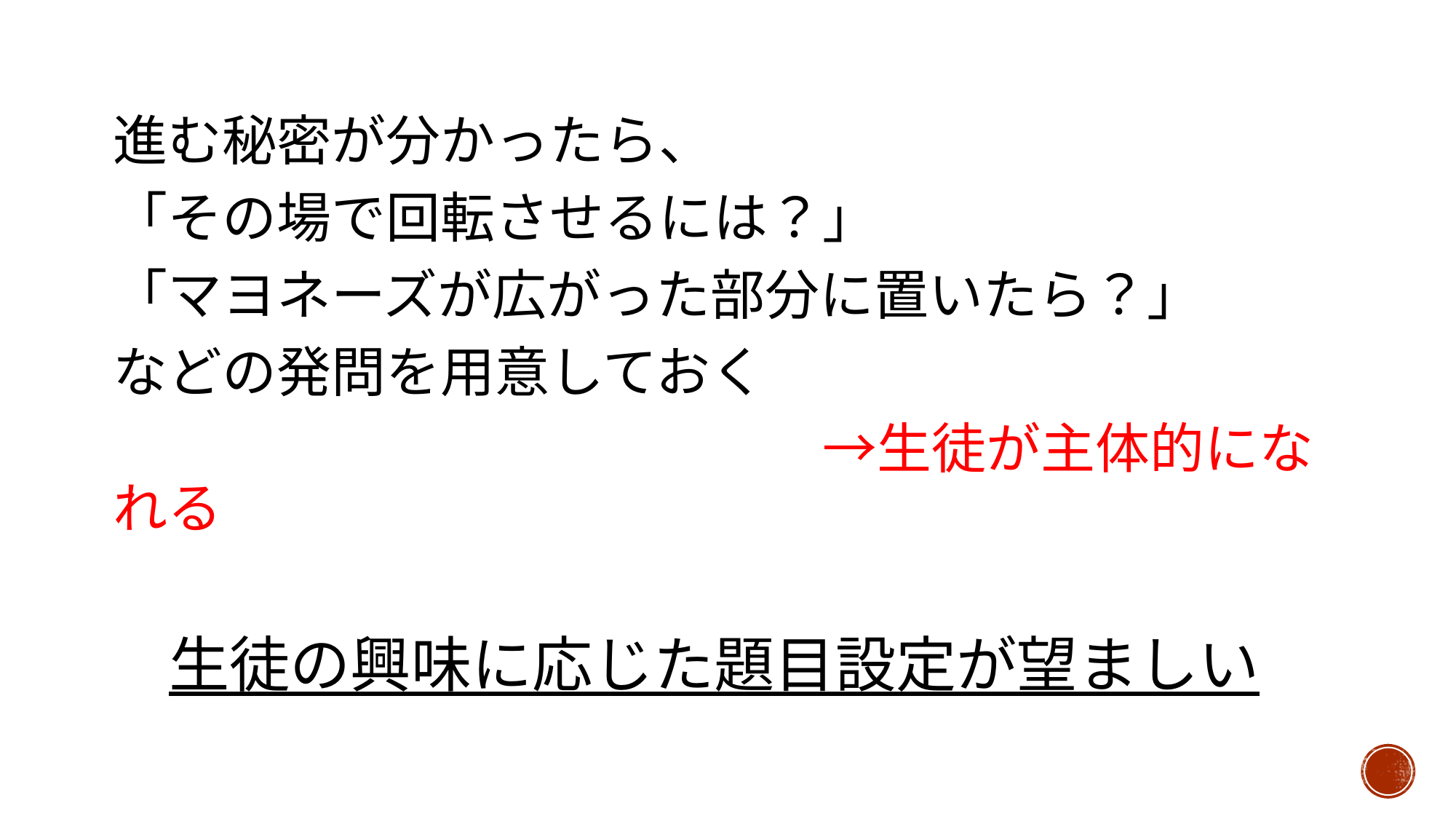

進む秘密が分かったら、
「その場で回転させるには？」
「マヨネーズが広がった部分に置いたら？」
などの発問を用意しておく
　　　　　　　　　　　　　→生徒が主体的になれる

生徒の興味に応じた題目設定が望ましい